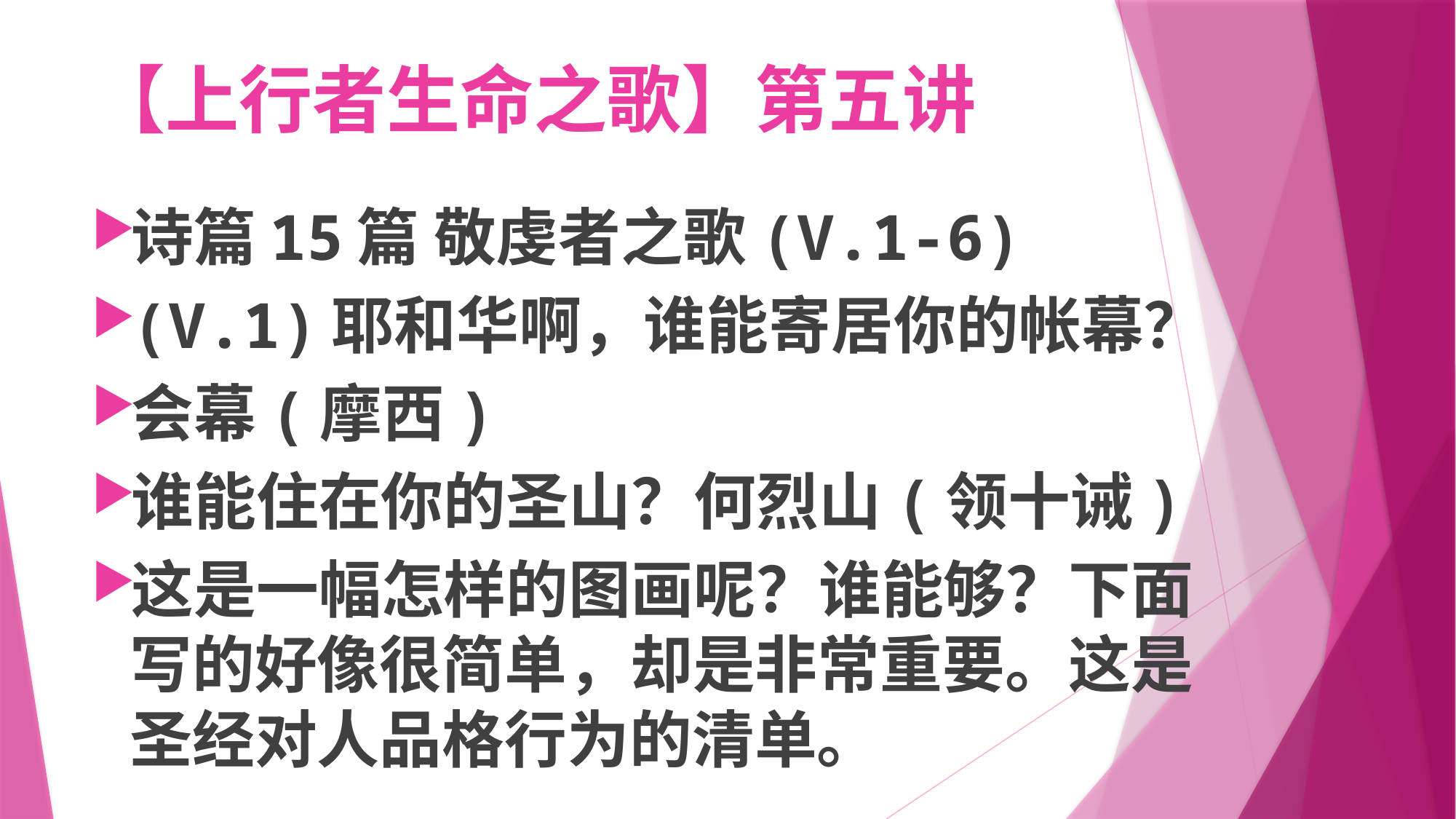

# 【上行者生命之歌】第五讲
诗篇15篇 敬虔者之歌(V.1-6)
(V.1)耶和华啊，谁能寄居你的帐幕？
会幕(摩西)
谁能住在你的圣山？何烈山(领十诫)
这是一幅怎样的图画呢？谁能够？下面写的好像很简单，却是非常重要。这是圣经对人品格行为的清单。